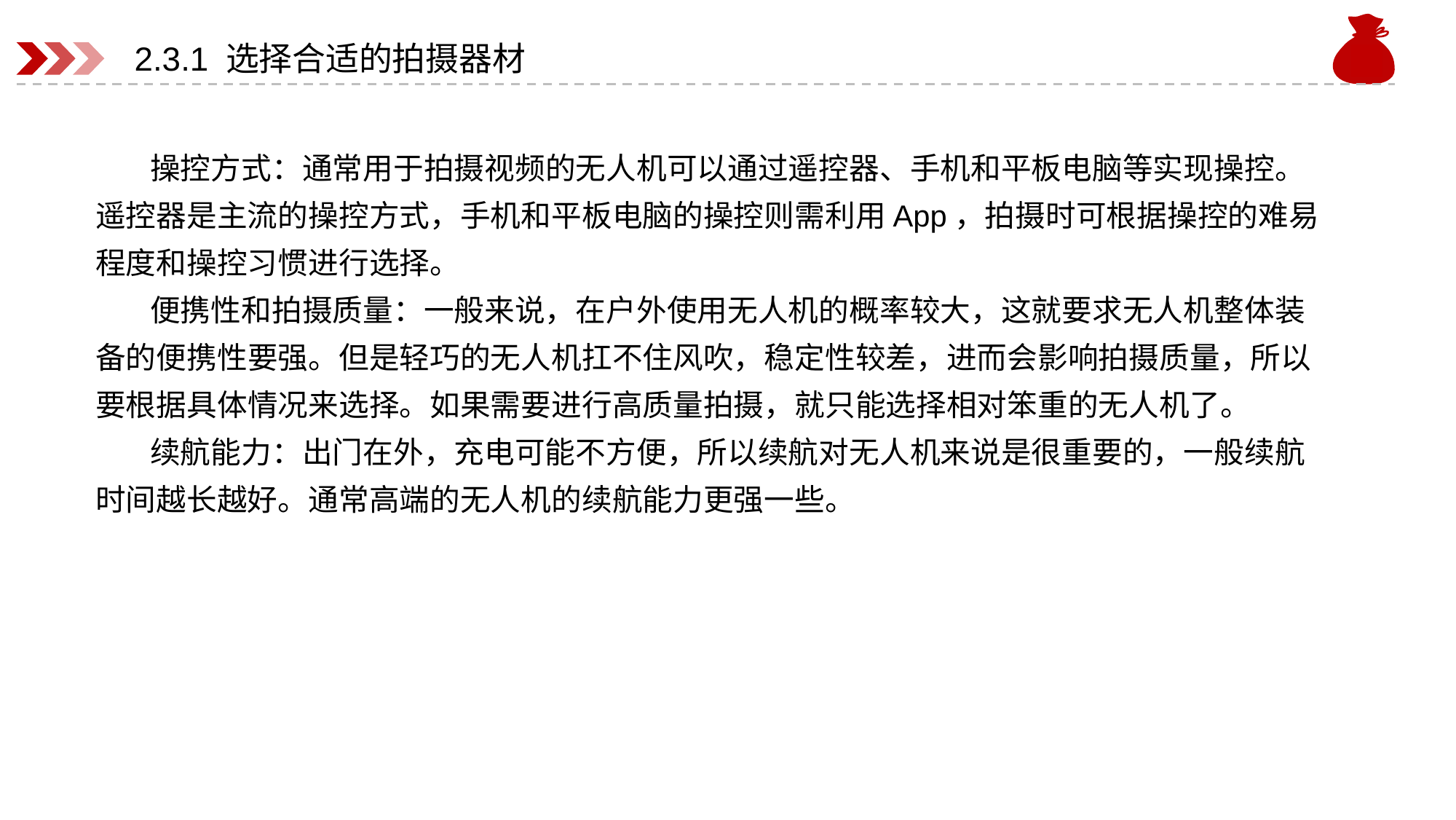

# 2.3.1 选择合适的拍摄器材
38
操控方式：通常用于拍摄视频的无人机可以通过遥控器、手机和平板电脑等实现操控。遥控器是主流的操控方式，手机和平板电脑的操控则需利用App，拍摄时可根据操控的难易程度和操控习惯进行选择。
便携性和拍摄质量：一般来说，在户外使用无人机的概率较大，这就要求无人机整体装备的便携性要强。但是轻巧的无人机扛不住风吹，稳定性较差，进而会影响拍摄质量，所以要根据具体情况来选择。如果需要进行高质量拍摄，就只能选择相对笨重的无人机了。
续航能力：出门在外，充电可能不方便，所以续航对无人机来说是很重要的，一般续航时间越长越好。通常高端的无人机的续航能力更强一些。